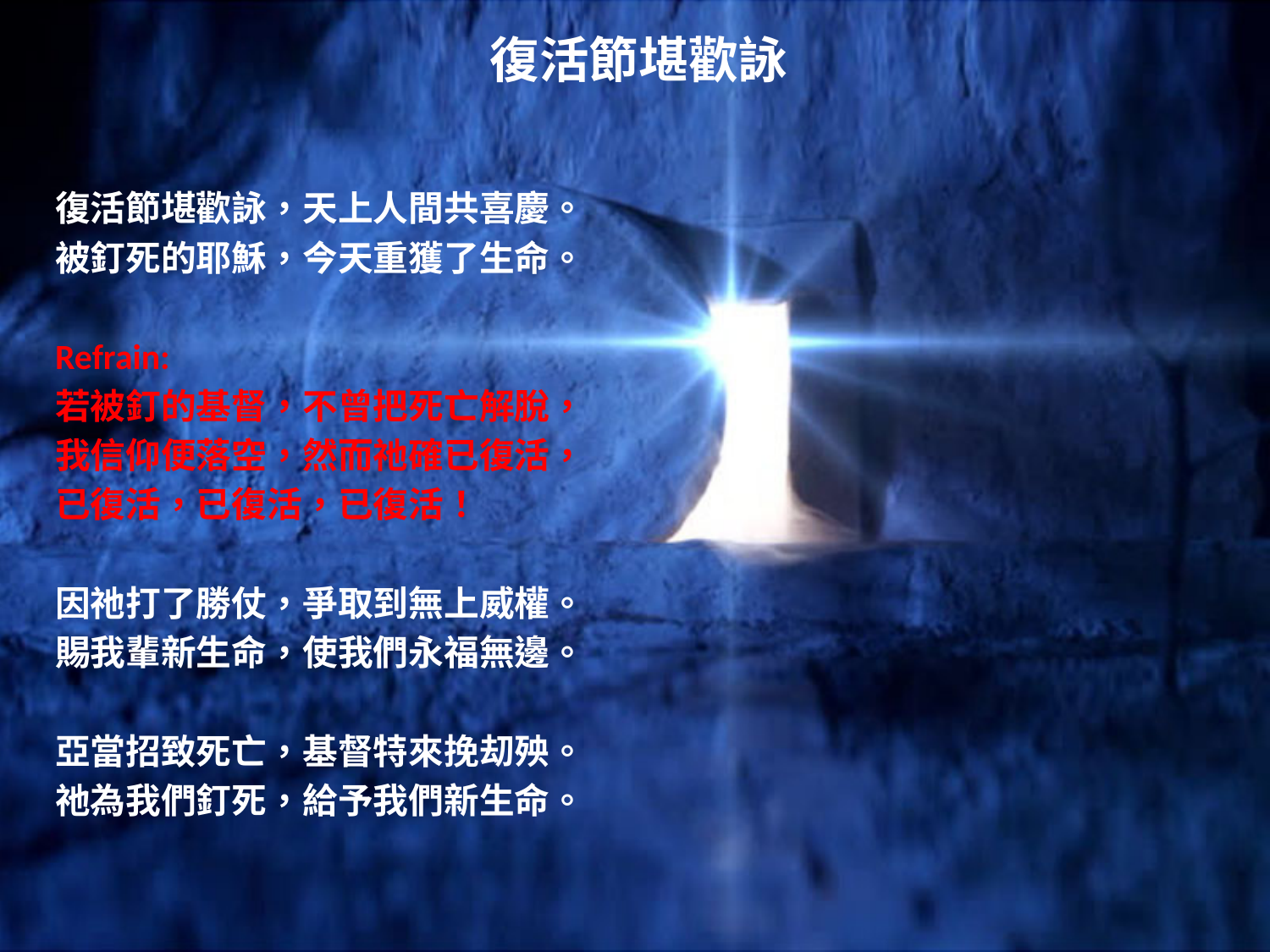

# 復活節堪歡詠
復活節堪歡詠，天上人間共喜慶。
被釘死的耶穌，今天重獲了生命。

Refrain:
若被釘的基督，不曾把死亡解脫，
我信仰便落空，然而祂確已復活，
已復活，已復活，已復活！

因祂打了勝仗，爭取到無上威權。
賜我輩新生命，使我們永福無邊。

亞當招致死亡，基督特來挽刧殃。
祂為我們釘死，給予我們新生命。